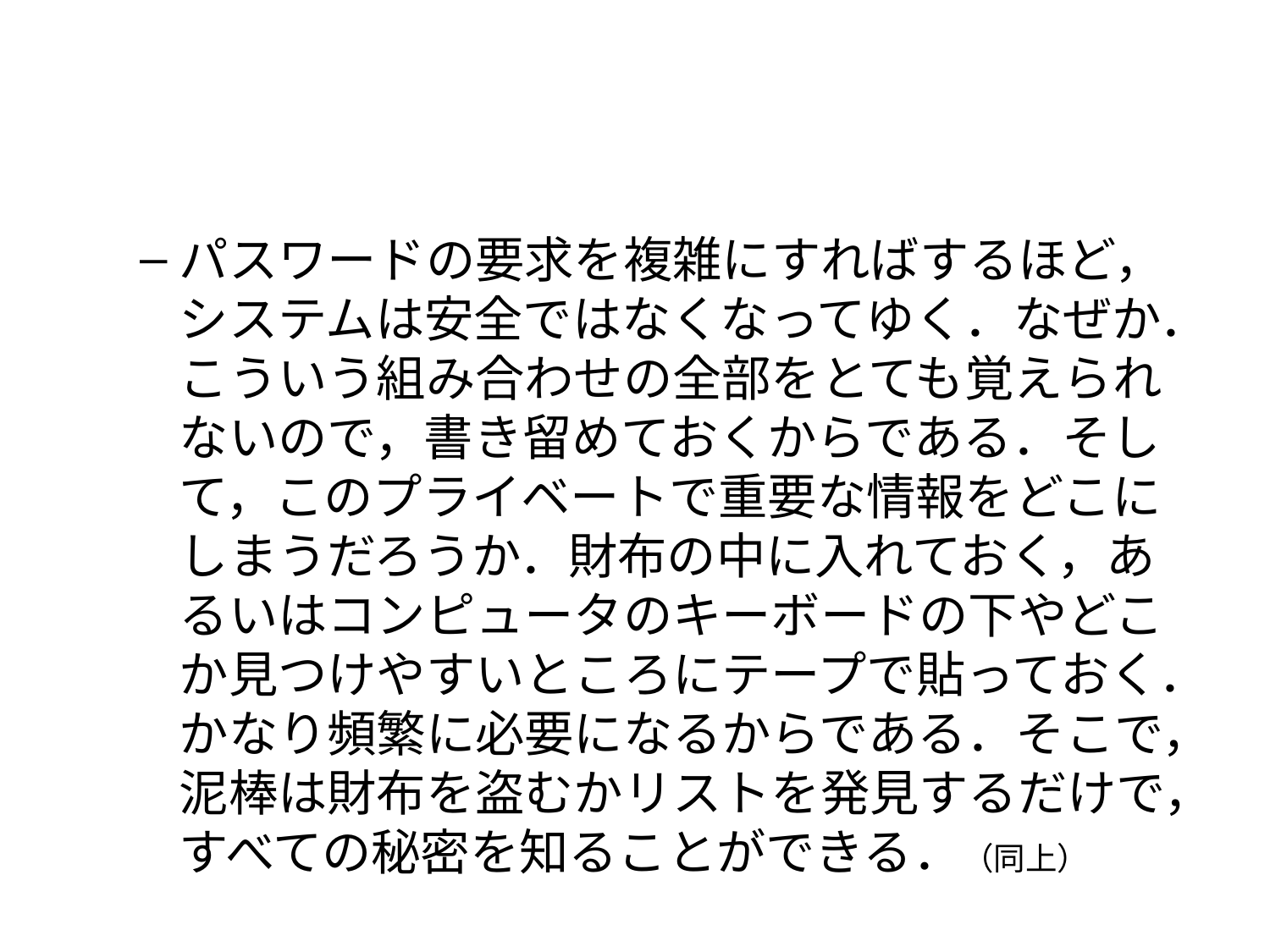

#
パスワードの要求を複雑にすればするほど，システムは安全ではなくなってゆく．なぜか．こういう組み合わせの全部をとても覚えられないので，書き留めておくからである．そして，このプライベートで重要な情報をどこにしまうだろうか．財布の中に入れておく，あるいはコンピュータのキーボードの下やどこか見つけやすいところにテープで貼っておく．かなり頻繁に必要になるからである．そこで，泥棒は財布を盗むかリストを発見するだけで，すべての秘密を知ることができる．（同上）